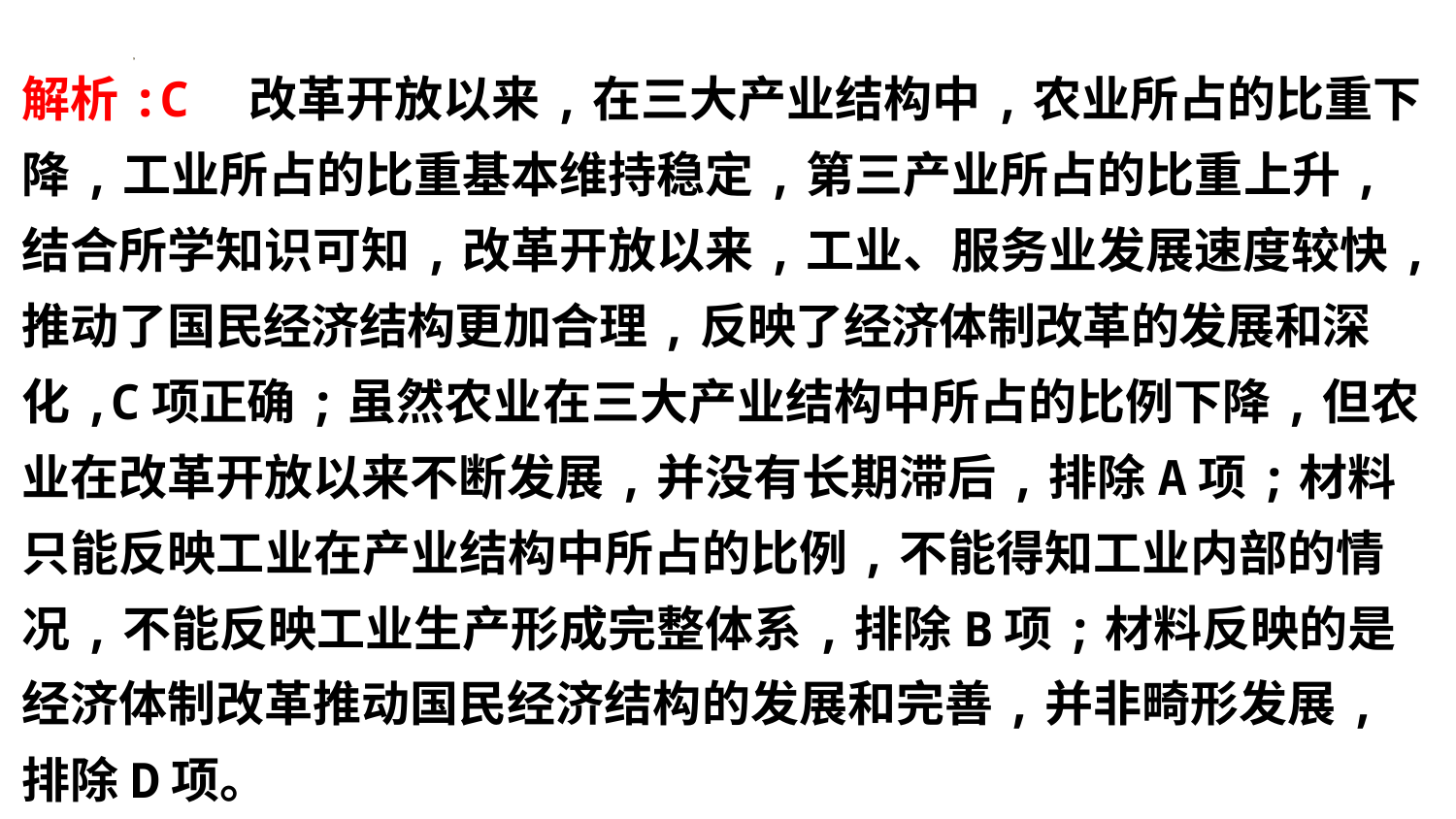

解析:C　改革开放以来,在三大产业结构中,农业所占的比重下降,工业所占的比重基本维持稳定,第三产业所占的比重上升,结合所学知识可知,改革开放以来,工业、服务业发展速度较快,推动了国民经济结构更加合理,反映了经济体制改革的发展和深化,C项正确;虽然农业在三大产业结构中所占的比例下降,但农业在改革开放以来不断发展,并没有长期滞后,排除A项;材料只能反映工业在产业结构中所占的比例,不能得知工业内部的情况,不能反映工业生产形成完整体系,排除B项;材料反映的是经济体制改革推动国民经济结构的发展和完善,并非畸形发展,排除D项。